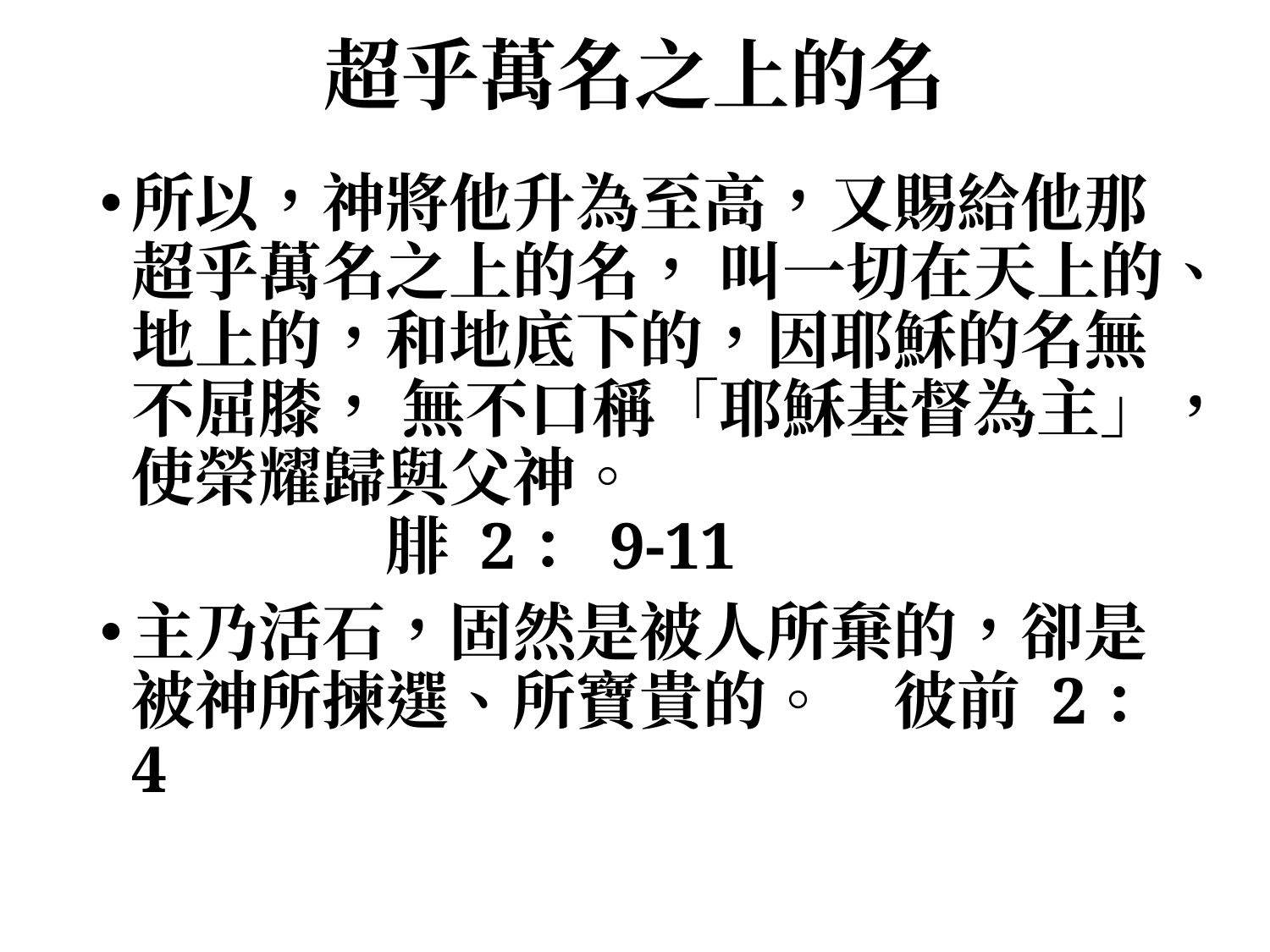

# 超乎萬名之上的名
所以，神將他升為至高，又賜給他那超乎萬名之上的名， 叫一切在天上的、地上的，和地底下的，因耶穌的名無不屈膝， 無不口稱「耶穌基督為主」，使榮耀歸與父神。 						腓 2：9-11
主乃活石，固然是被人所棄的，卻是被神所揀選、所寶貴的。	彼前 2：4